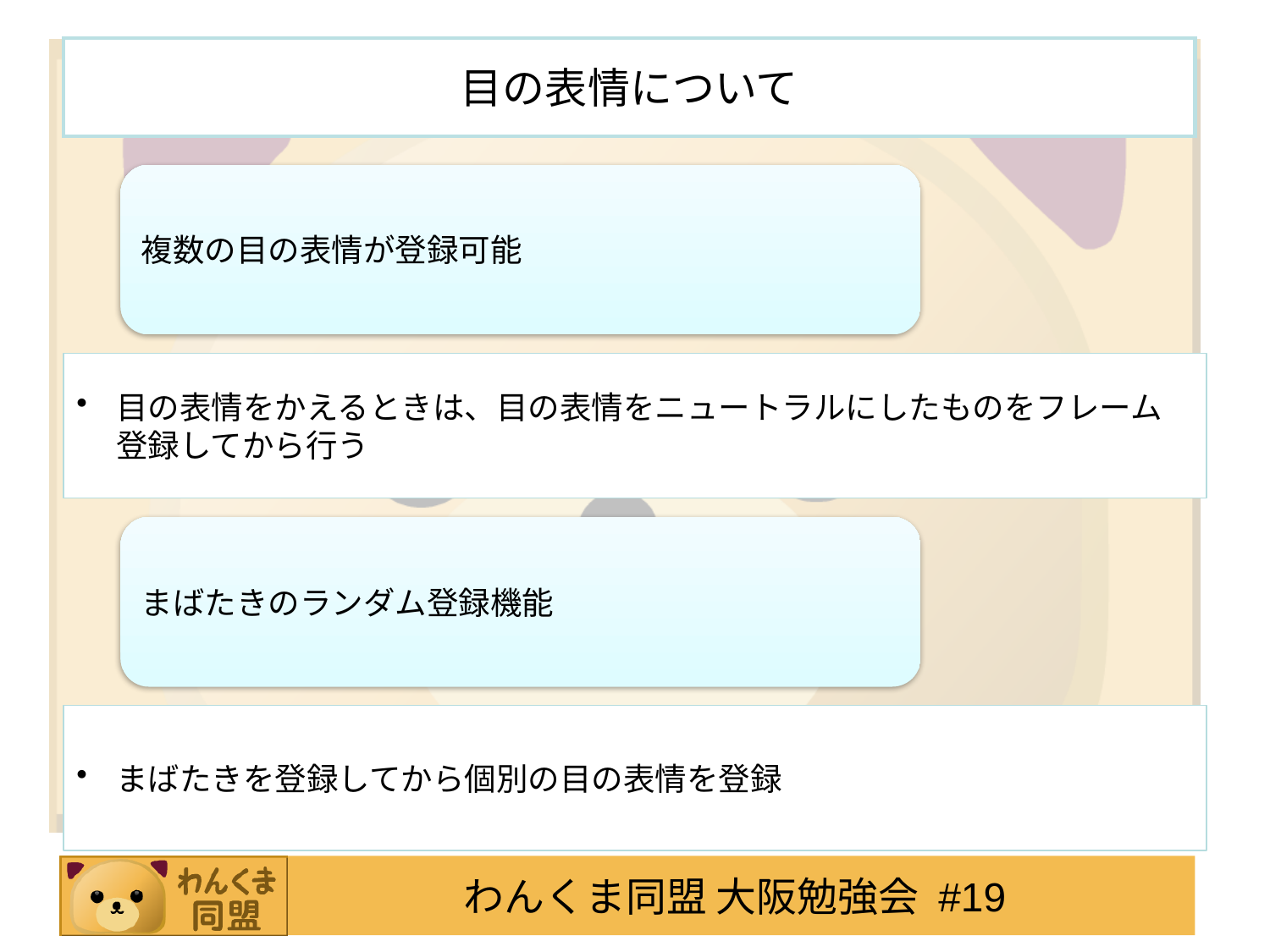

# 目の表情について
複数の目の表情が登録可能
目の表情をかえるときは、目の表情をニュートラルにしたものをフレーム登録してから行う
まばたきのランダム登録機能
まばたきを登録してから個別の目の表情を登録